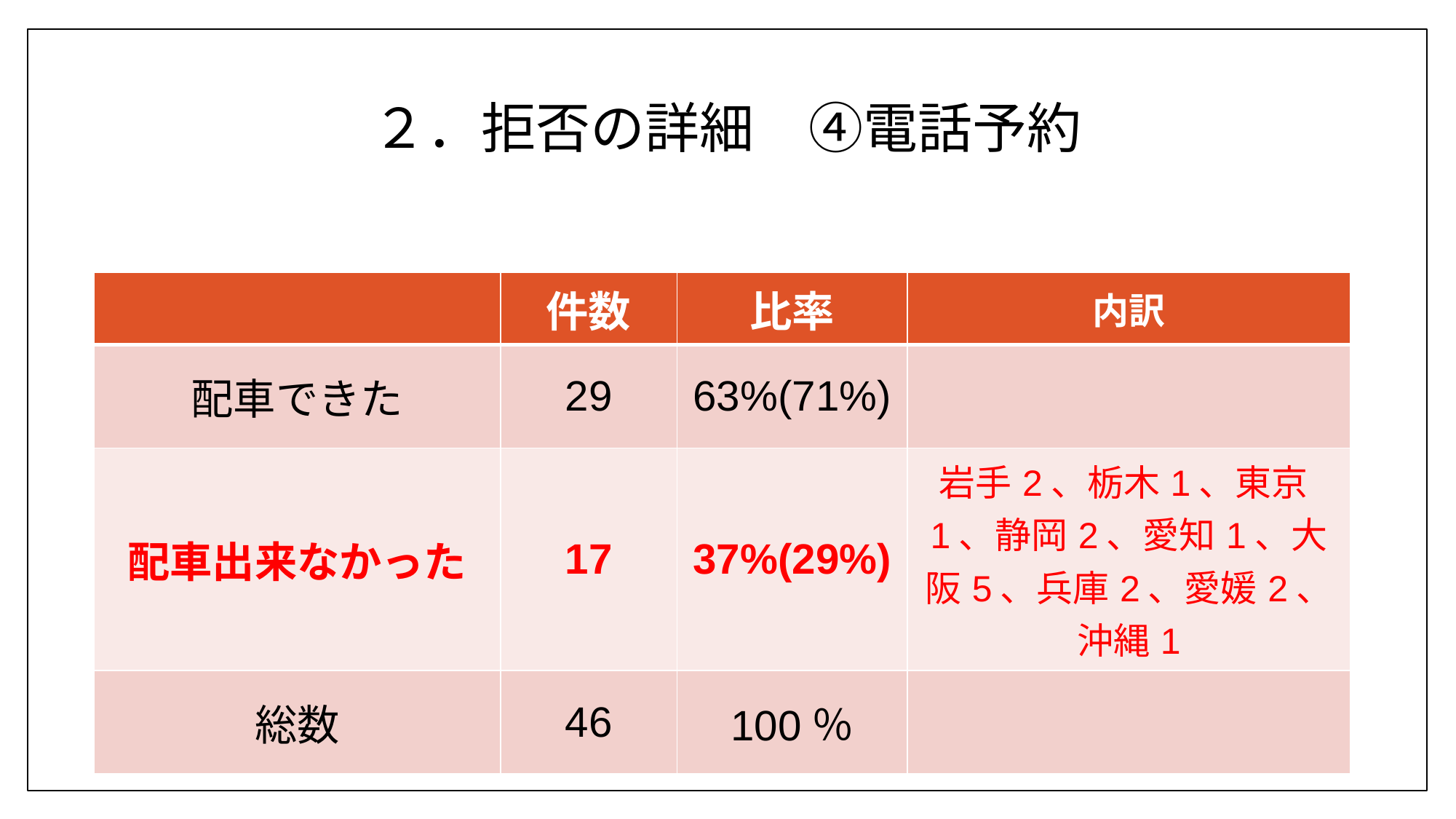

# ２．拒否の詳細　④電話予約
|  | 件数 | 比率 | 内訳 |
| --- | --- | --- | --- |
| 配車できた | 29 | 63%(71%) |  |
| 配車出来なかった | 17 | 37%(29%) | 岩手2、栃木1、東京1、静岡2、愛知1、大阪5、兵庫2、愛媛2、沖縄1 |
| 総数 | 46 | 100％ |  |